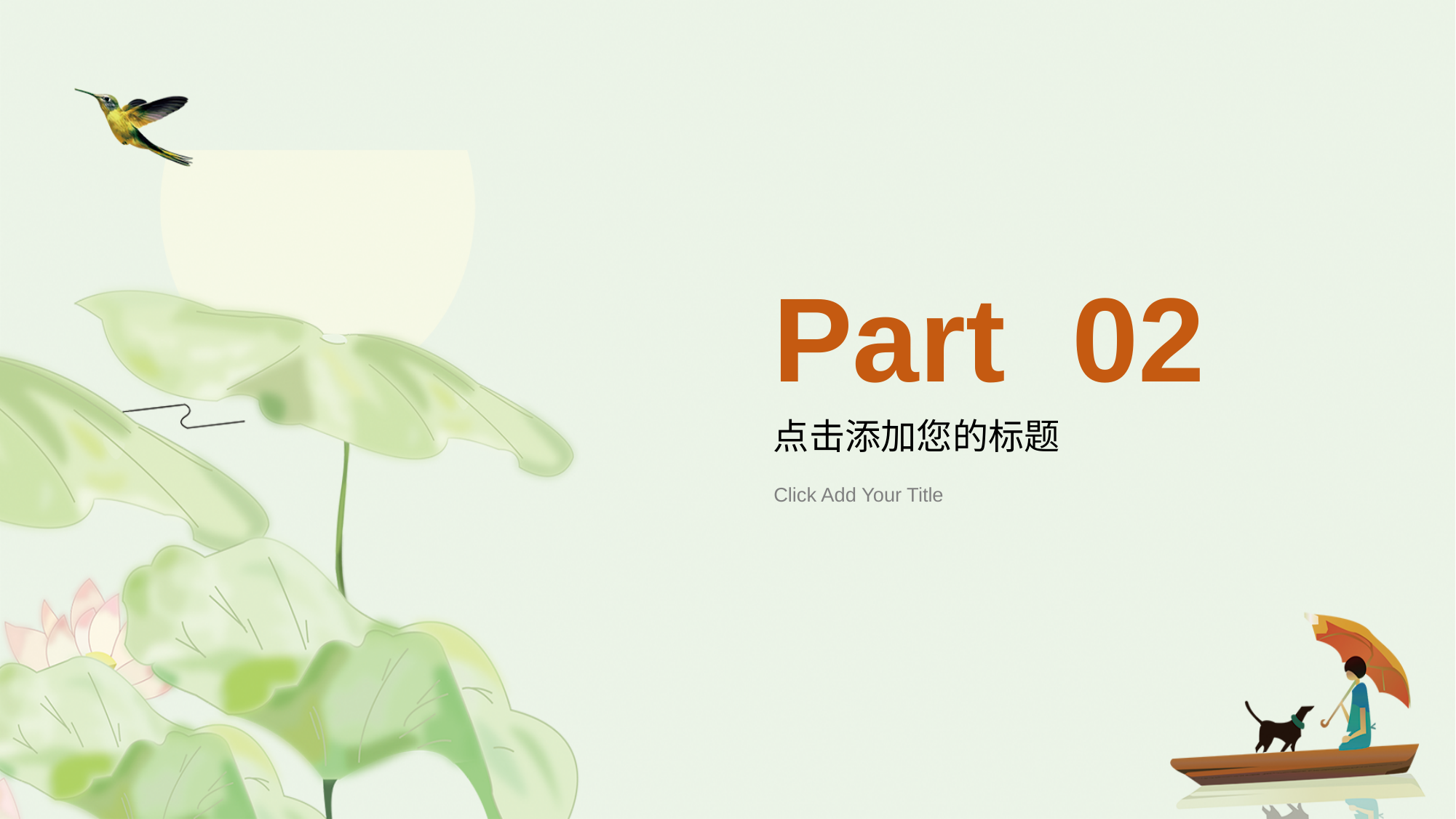

Part  02
点击添加您的标题
Click Add Your Title